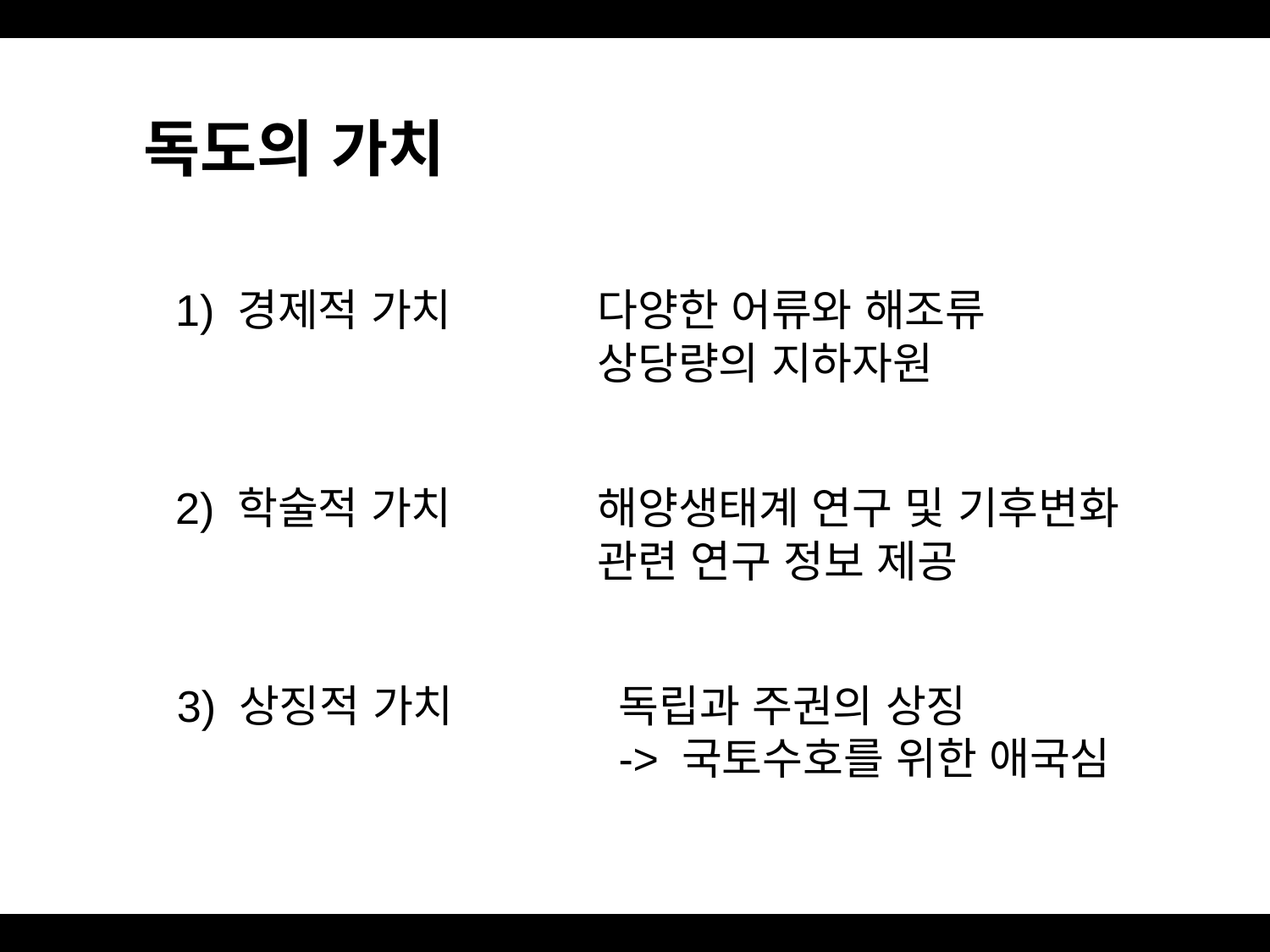

독도의 가치
1) 경제적 가치
다양한 어류와 해조류
상당량의 지하자원
2) 학술적 가치
해양생태계 연구 및 기후변화 관련 연구 정보 제공
3) 상징적 가치
독립과 주권의 상징
-> 국토수호를 위한 애국심